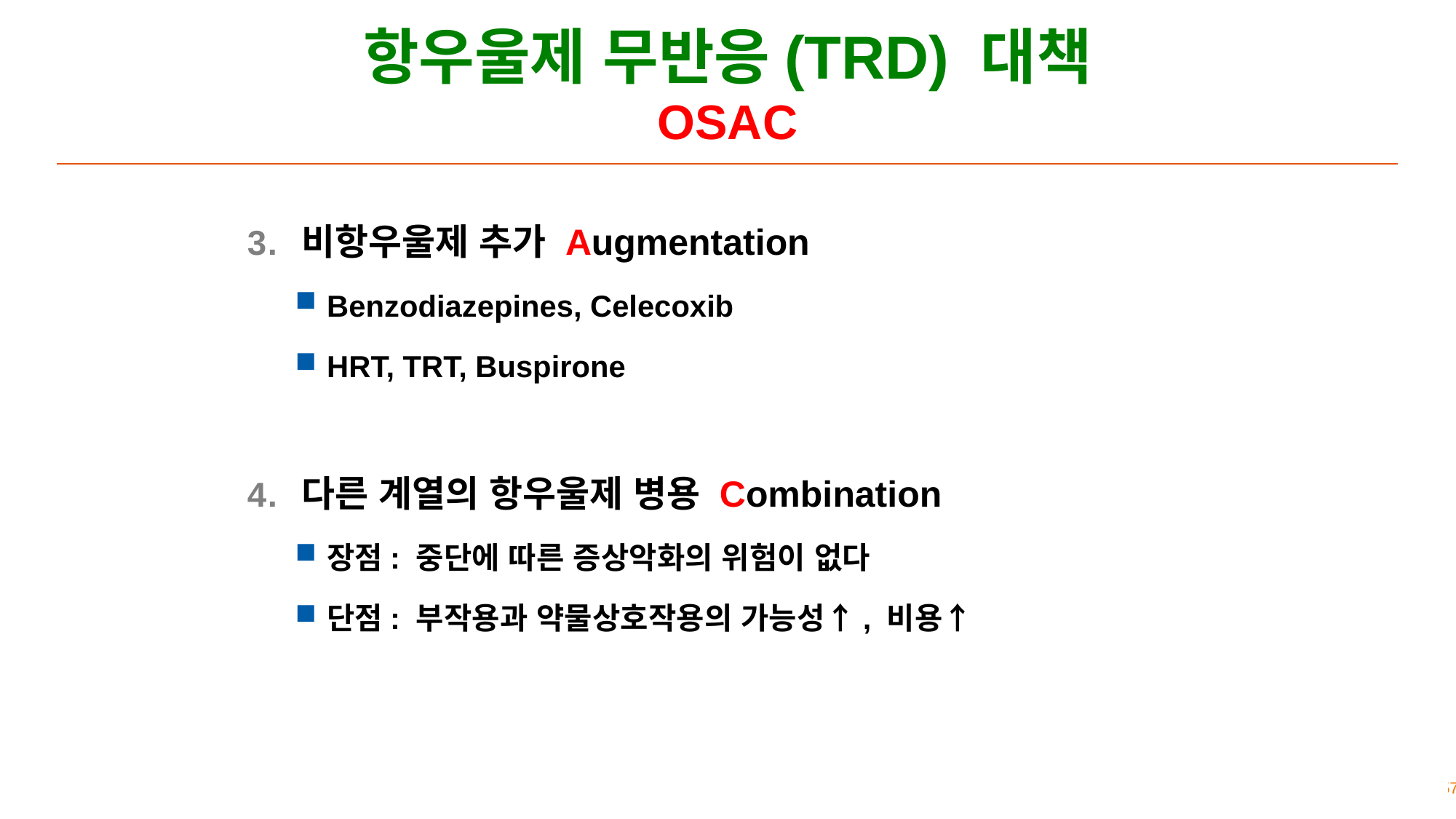

항우울제 무반응(TRD) 대책
OSAC
비항우울제 추가 Augmentation
Benzodiazepines, Celecoxib
HRT, TRT, Buspirone

다른 계열의 항우울제 병용 Combination
장점: 중단에 따른 증상악화의 위험이 없다
단점: 부작용과 약물상호작용의 가능성↑, 비용↑